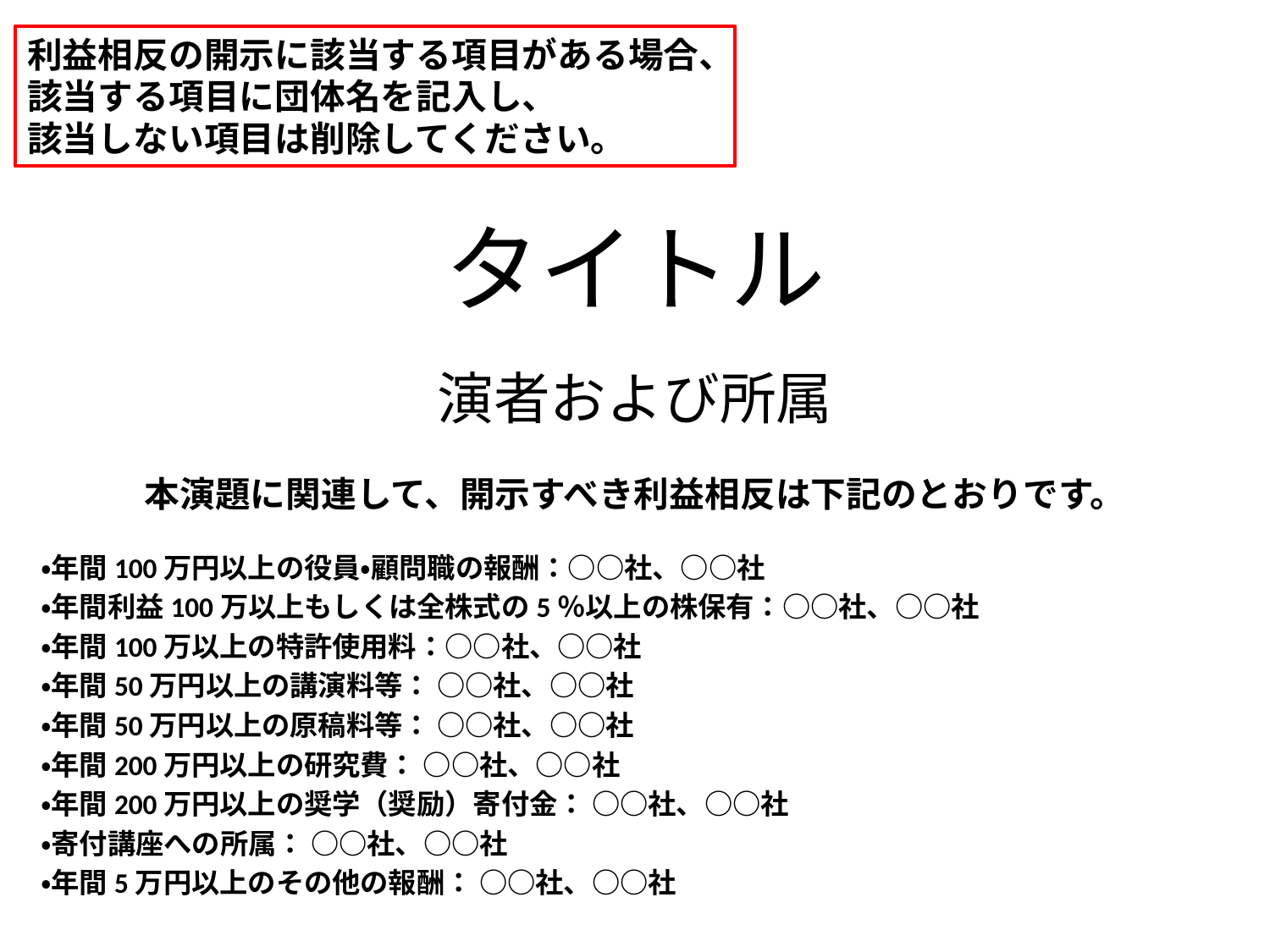

利益相反の開示に該当する項目がある場合、
該当する項目に団体名を記入し、
該当しない項目は削除してください。
# タイトル
演者および所属
本演題に関連して、開示すべき利益相反は下記のとおりです。

　・年間100万円以上の役員・顧問職の報酬：○○社、○○社
　・年間利益100万以上もしくは全株式の5％以上の株保有：○○社、○○社
　・年間100万以上の特許使用料：○○社、○○社
　・年間50万円以上の講演料等： ○○社、○○社
　・年間50万円以上の原稿料等： ○○社、○○社
　・年間200万円以上の研究費： ○○社、○○社
　・年間200万円以上の奨学（奨励）寄付金： ○○社、○○社
　・寄付講座への所属： ○○社、○○社
　・年間5万円以上のその他の報酬： ○○社、○○社